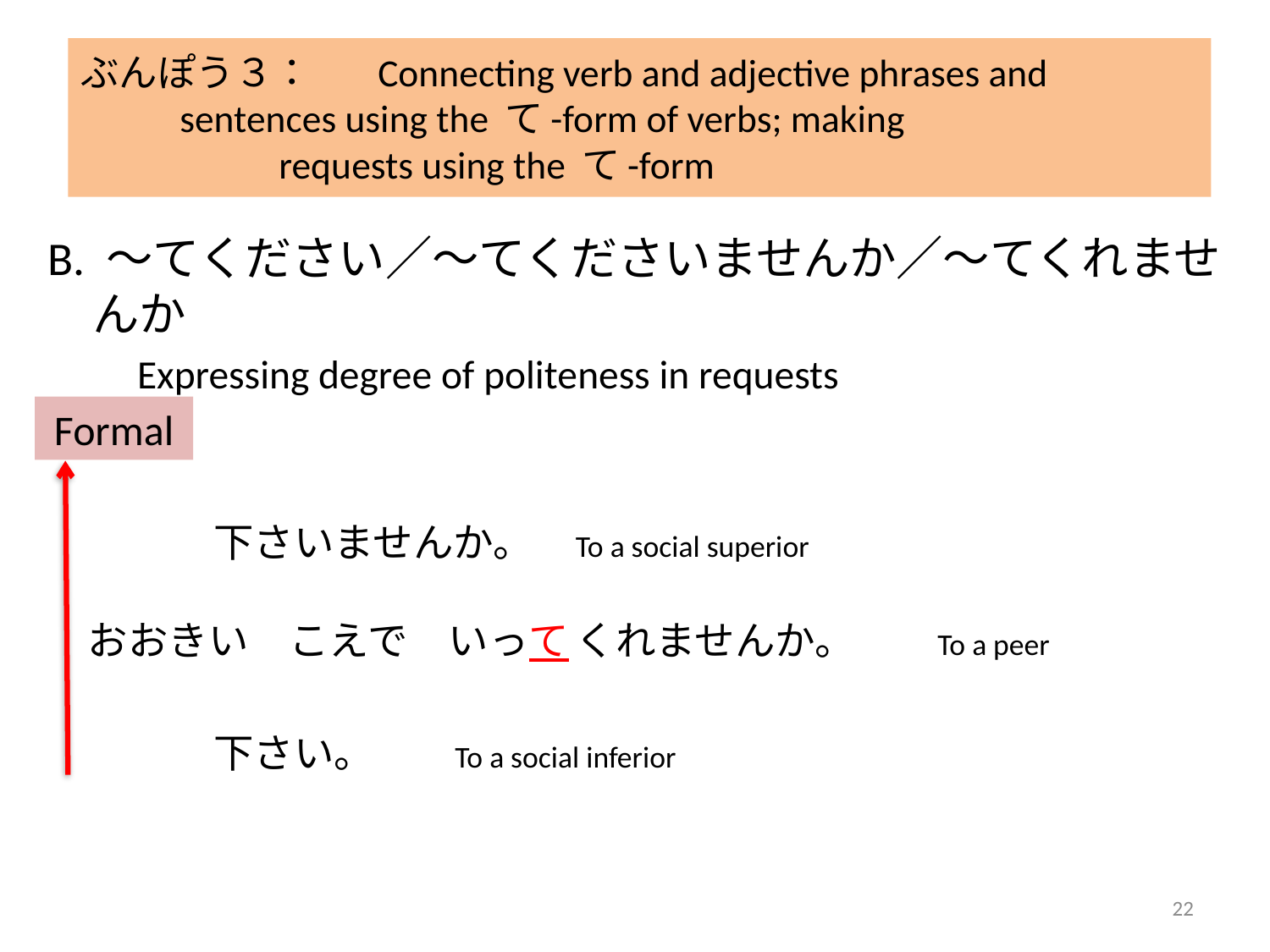

# ぶんぽう３：	Connecting verb and adjective phrases and sentences using the て-form of verbs; making requests using the て-form
B. ～てください／～てくださいませんか／～てくれませんか
　　Expressing degree of politeness in requests

									　　	下さいませんか。	To a social superior

　おおきい　こえで　いって	くれませんか。		To a peer

									　　	下さい。				To a social inferior
Formal
22